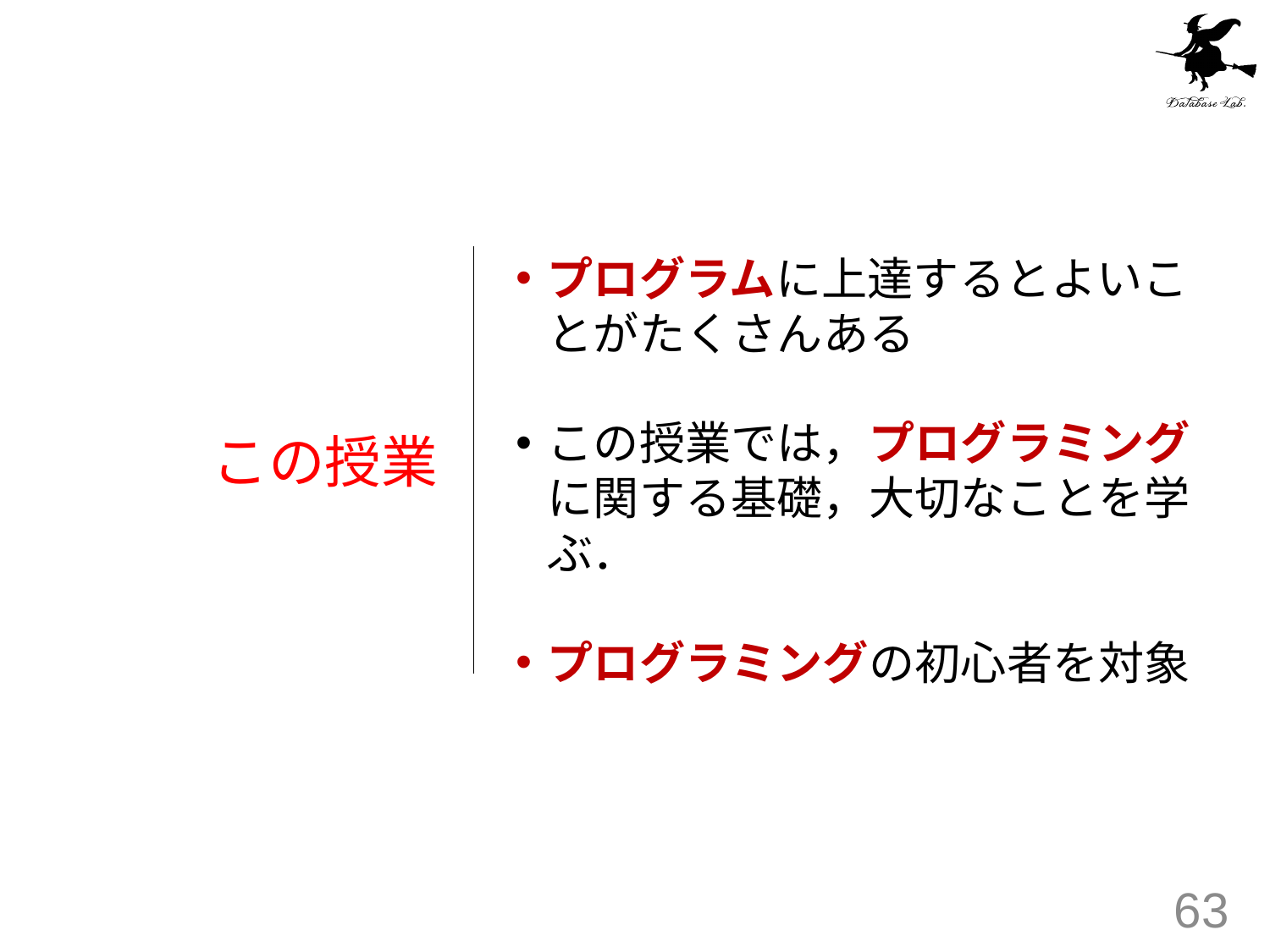

プログラムに上達するとよいことがたくさんある

この授業では，プログラミングに関する基礎，大切なことを学ぶ．

プログラミングの初心者を対象

# この授業
63